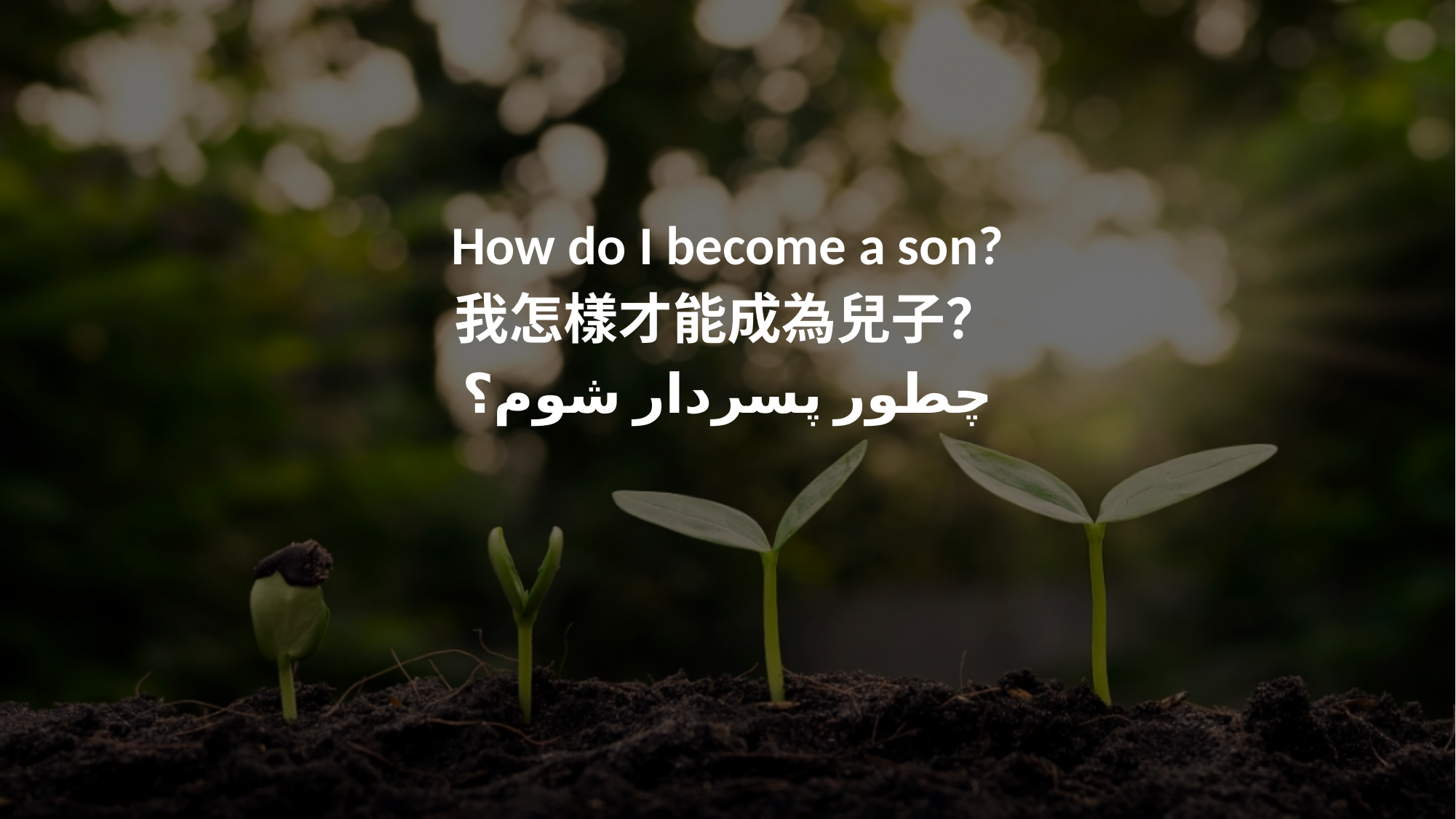

How do I become a son?
我怎樣才能成為兒子？
چطور پسردار شوم؟